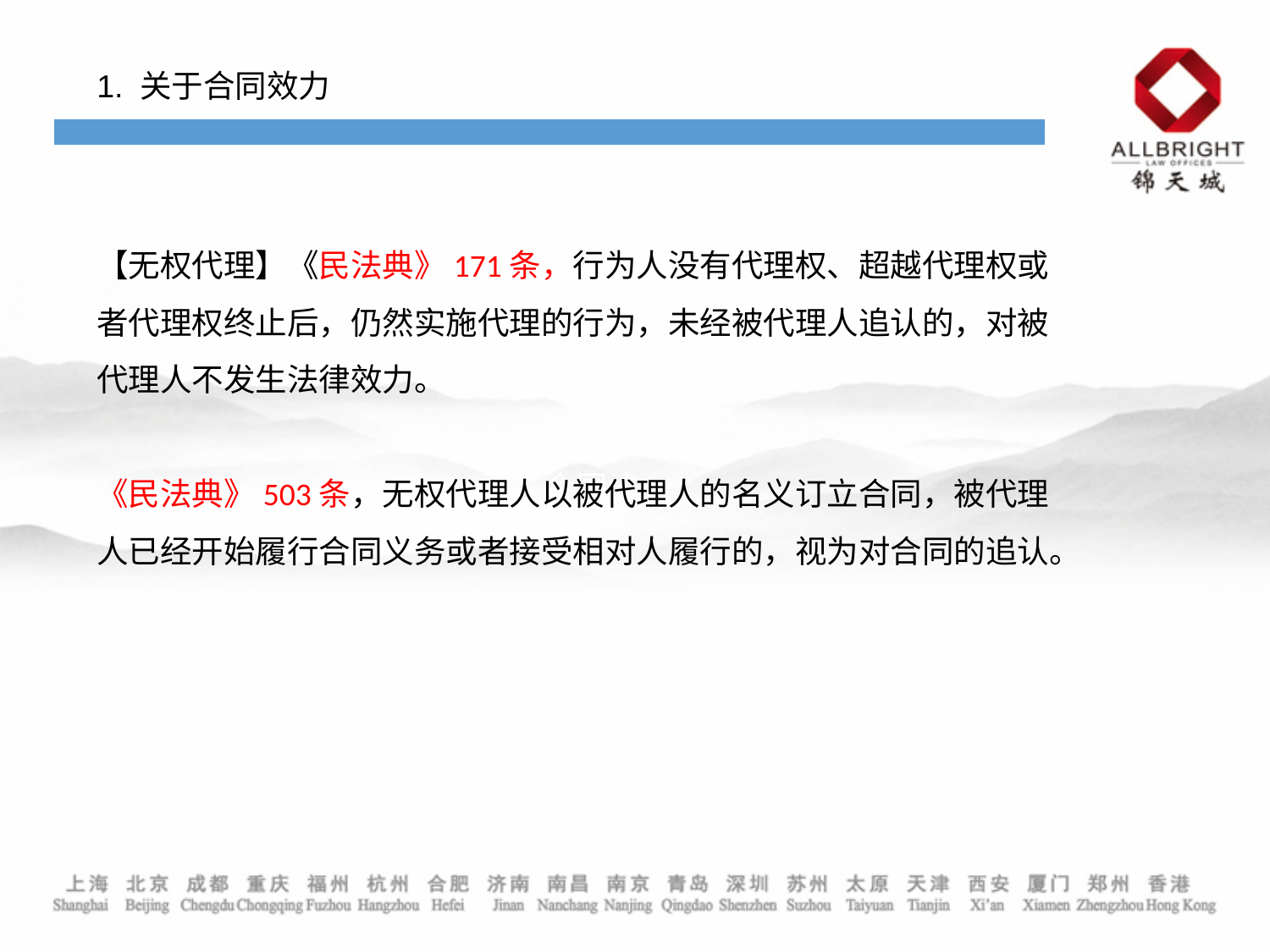

1. 关于合同效力

【无权代理】《民法典》171条，行为人没有代理权、超越代理权或者代理权终止后，仍然实施代理的行为，未经被代理人追认的，对被代理人不发生法律效力。

《民法典》503条，无权代理人以被代理人的名义订立合同，被代理人已经开始履行合同义务或者接受相对人履行的，视为对合同的追认。
合同的变更
合同法